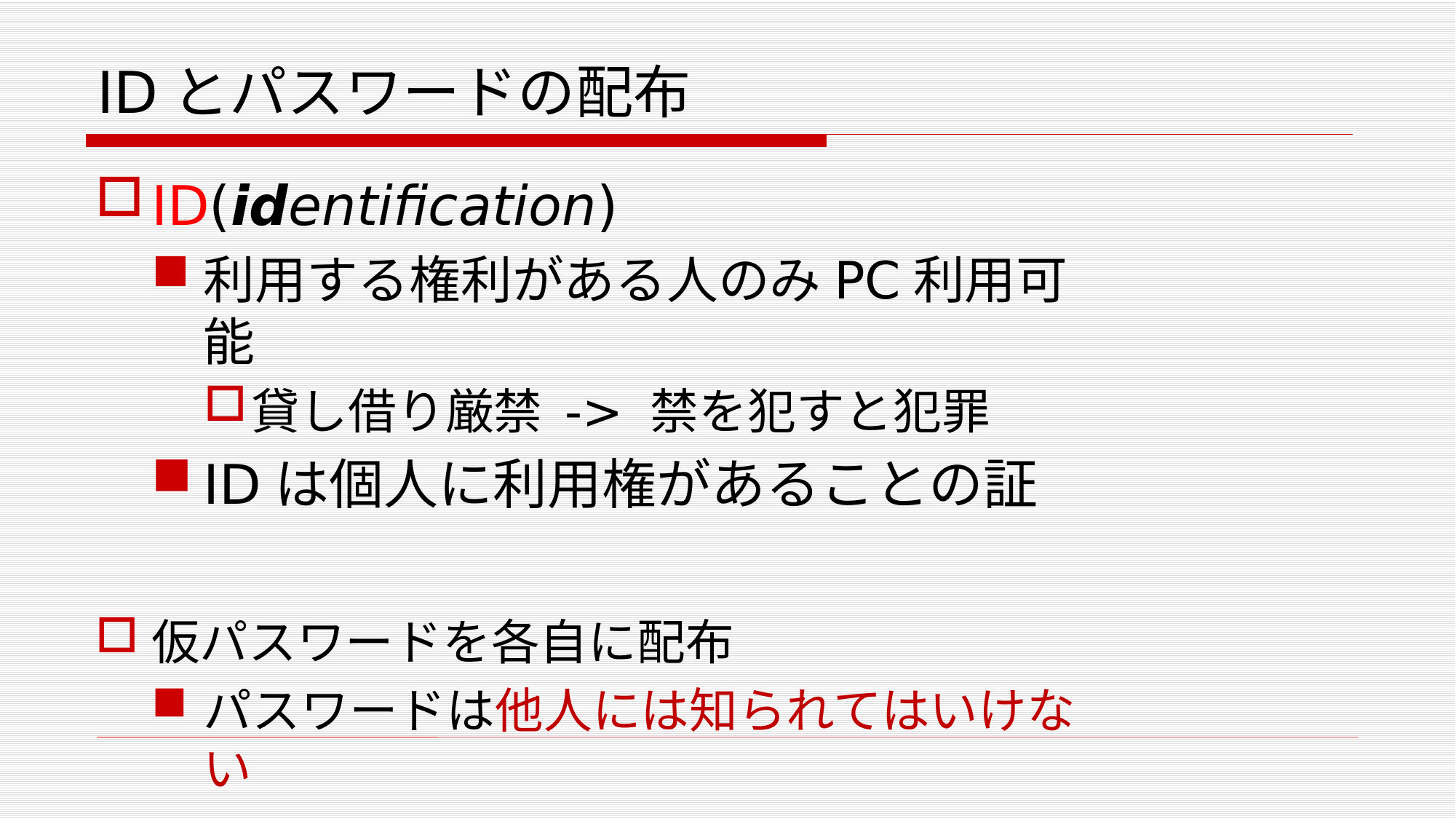

# IDとパスワードの配布
ID(identification)
利用する権利がある人のみPC利用可能
貸し借り厳禁 -> 禁を犯すと犯罪
IDは個人に利用権があることの証

仮パスワードを各自に配布
パスワードは他人には知られてはいけない